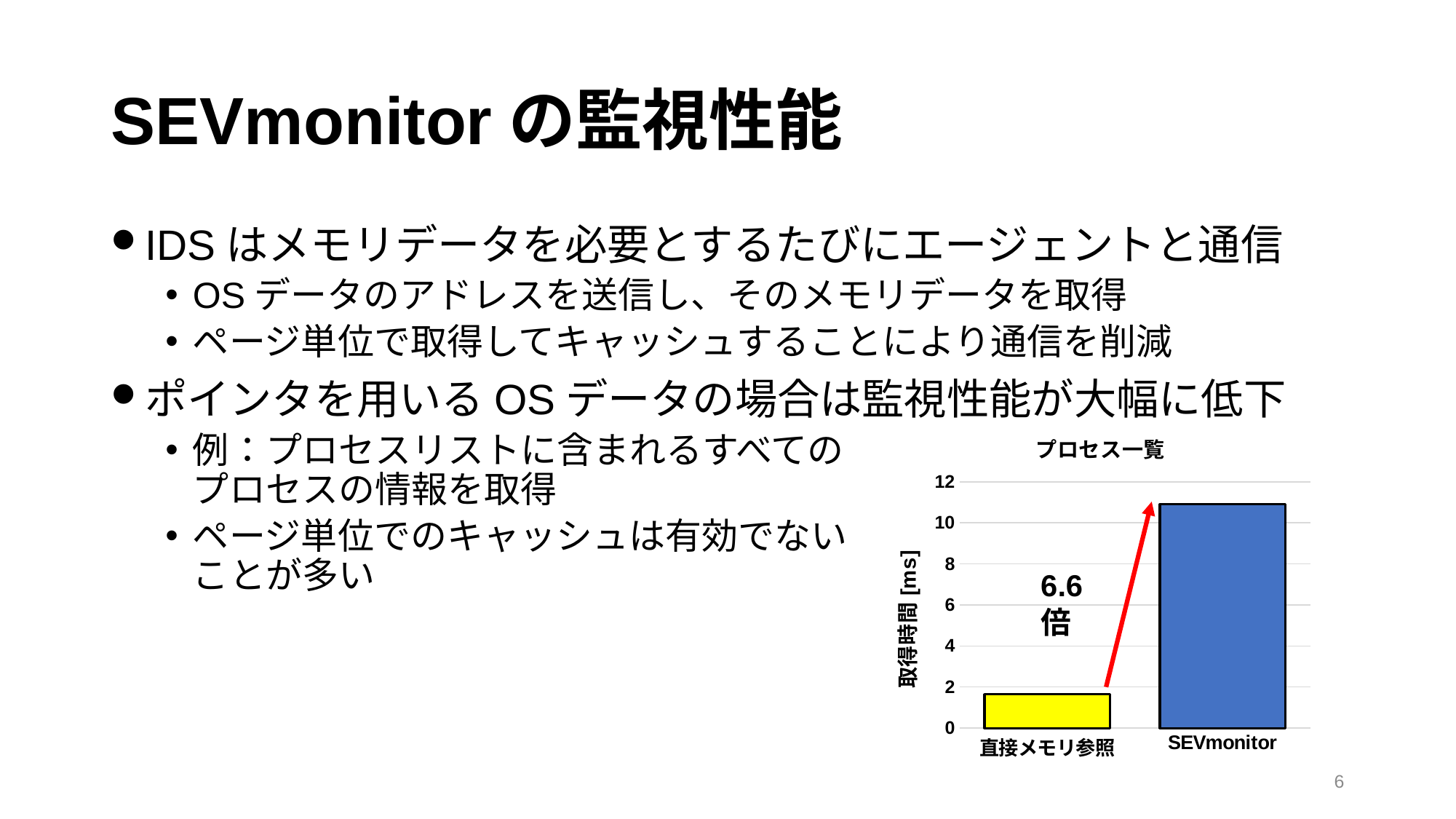

# SEVmonitorの監視性能
IDSはメモリデータを必要とするたびにエージェントと通信
OSデータのアドレスを送信し、そのメモリデータを取得
ページ単位で取得してキャッシュすることにより通信を削減
ポインタを用いるOSデータの場合は監視性能が大幅に低下
例：プロセスリストに含まれるすべての
プロセスの情報を取得
ページ単位でのキャッシュは有効でない
ことが多い

### Chart: プロセス一覧

| Category |  |
|---|---|
| 直接メモリ参照 | 1.6452825 |
| SEVmonitor | 10.897445999999999 |
6.6倍
6